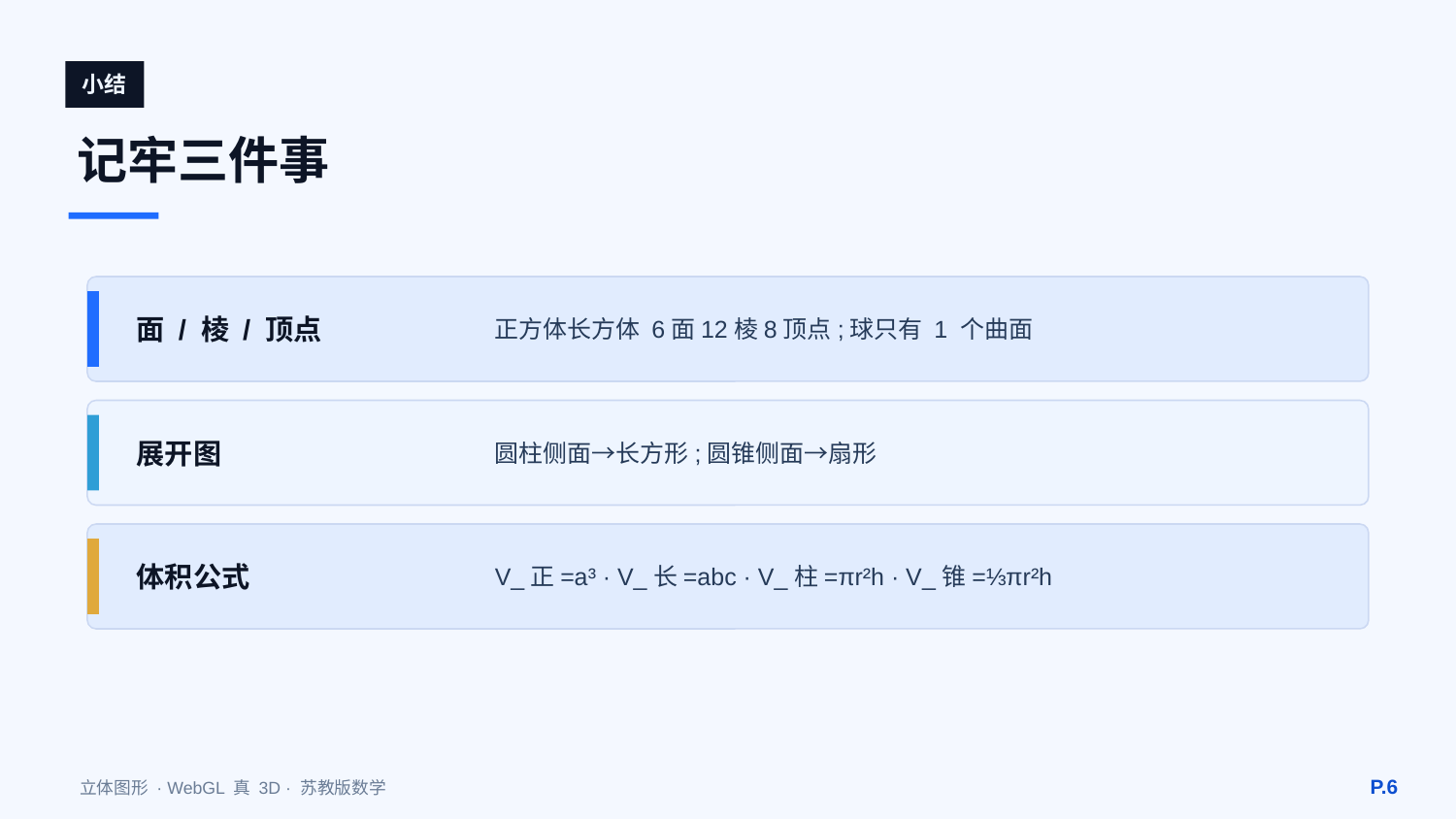

小结

记牢三件事

面 / 棱 / 顶点
正方体长方体 6面12棱8顶点;球只有 1 个曲面

展开图
圆柱侧面→长方形;圆锥侧面→扇形

体积公式
V_正=a³ · V_长=abc · V_柱=πr²h · V_锥=⅓πr²h

P.6
立体图形 · WebGL 真 3D · 苏教版数学